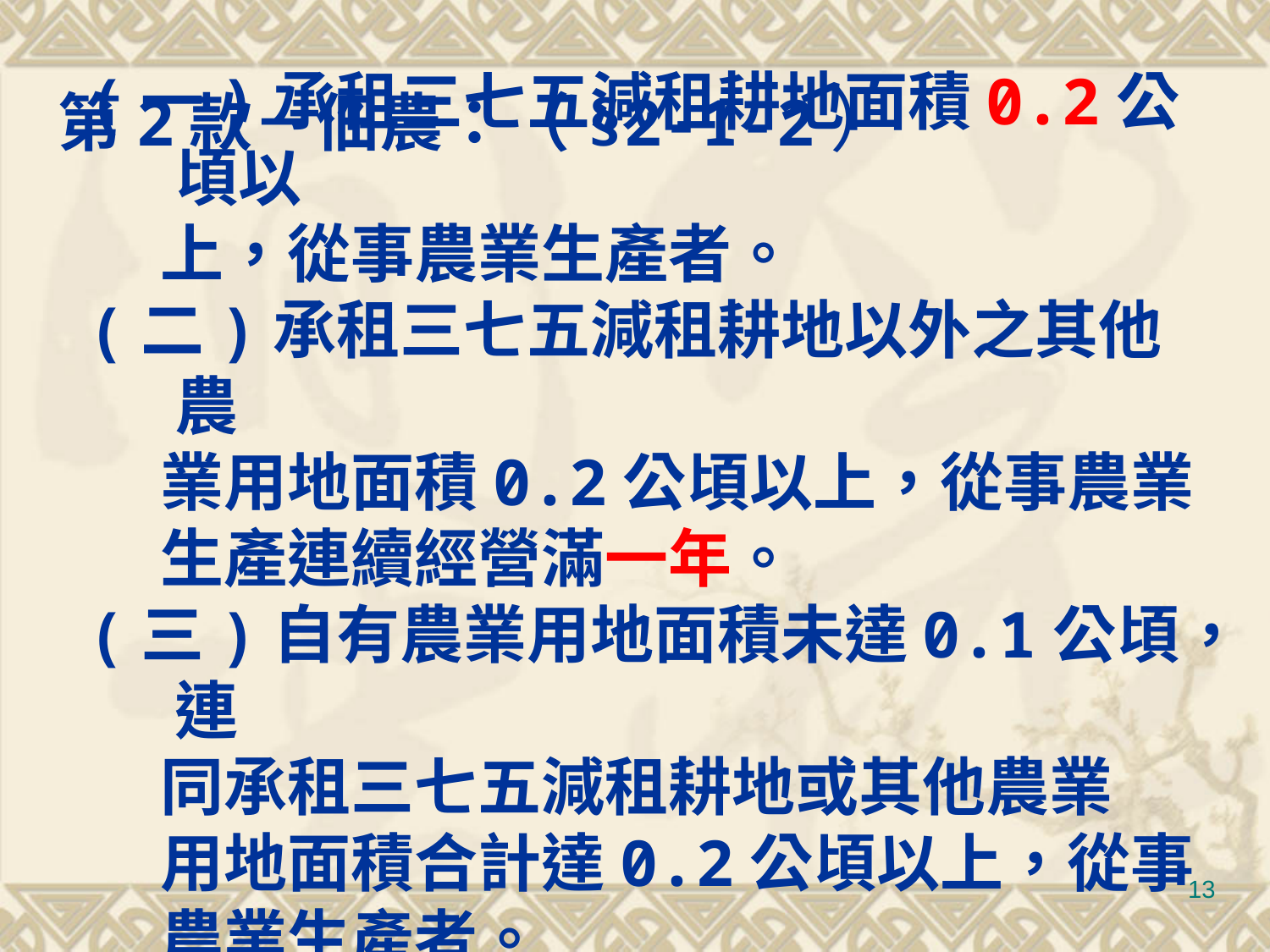

# 第2款－佃農：（§2-1-2）
(一)承租三七五減租耕地面積0.2公頃以
    上，從事農業生產者。
(二)承租三七五減租耕地以外之其他農
    業用地面積0.2公頃以上，從事農業
    生產連續經營滿一年。
(三)自有農業用地面積未達0.1公頃，連
    同承租三七五減租耕地或其他農業
    用地面積合計達0.2公頃以上，從事
    農業生產者。
13